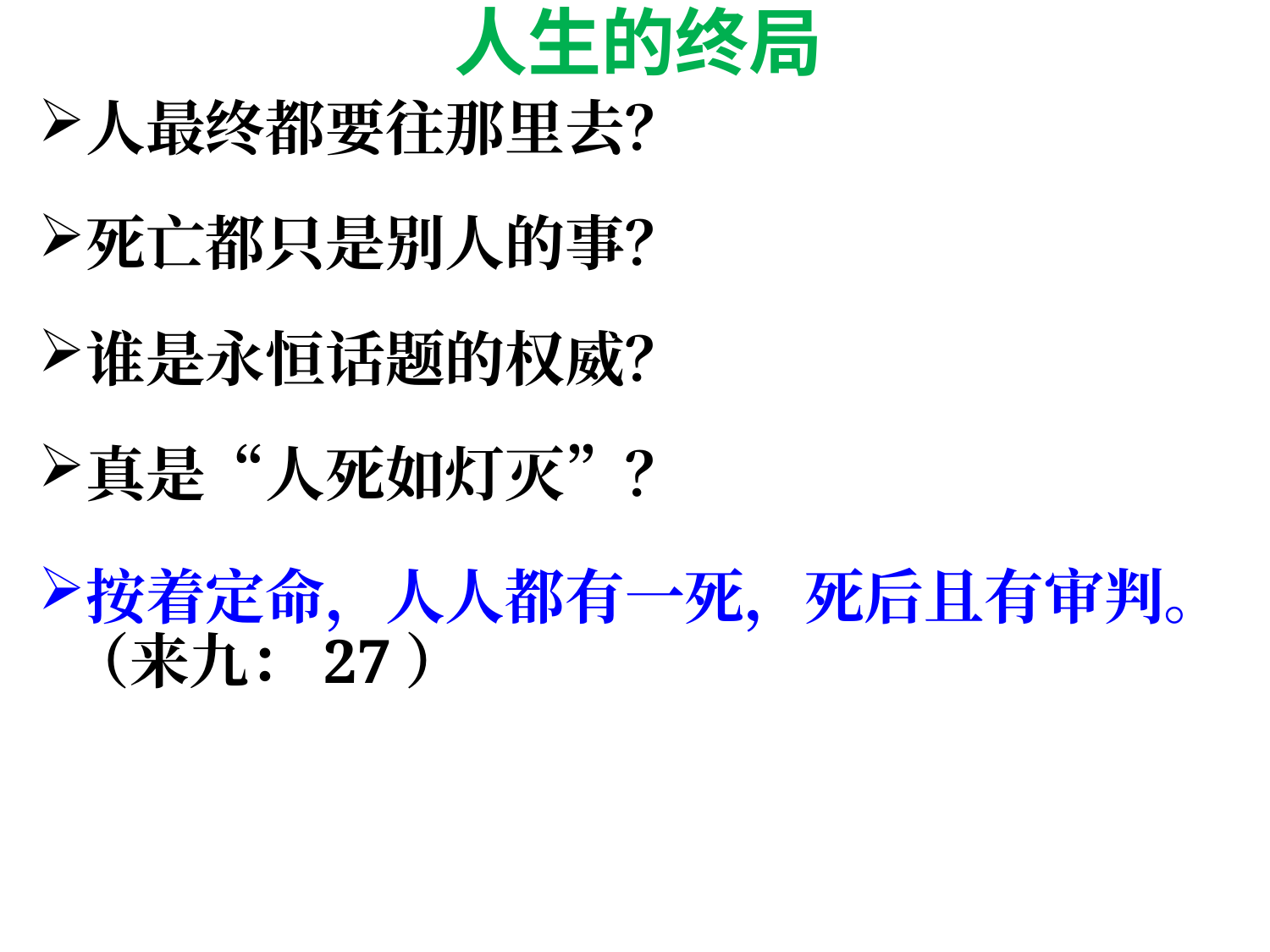

# 人生的终局
人最终都要往那里去？

死亡都只是别人的事？

谁是永恒话题的权威？

真是“人死如灯灭”？

按着定命，人人都有一死，死后且有审判。（来九：27）